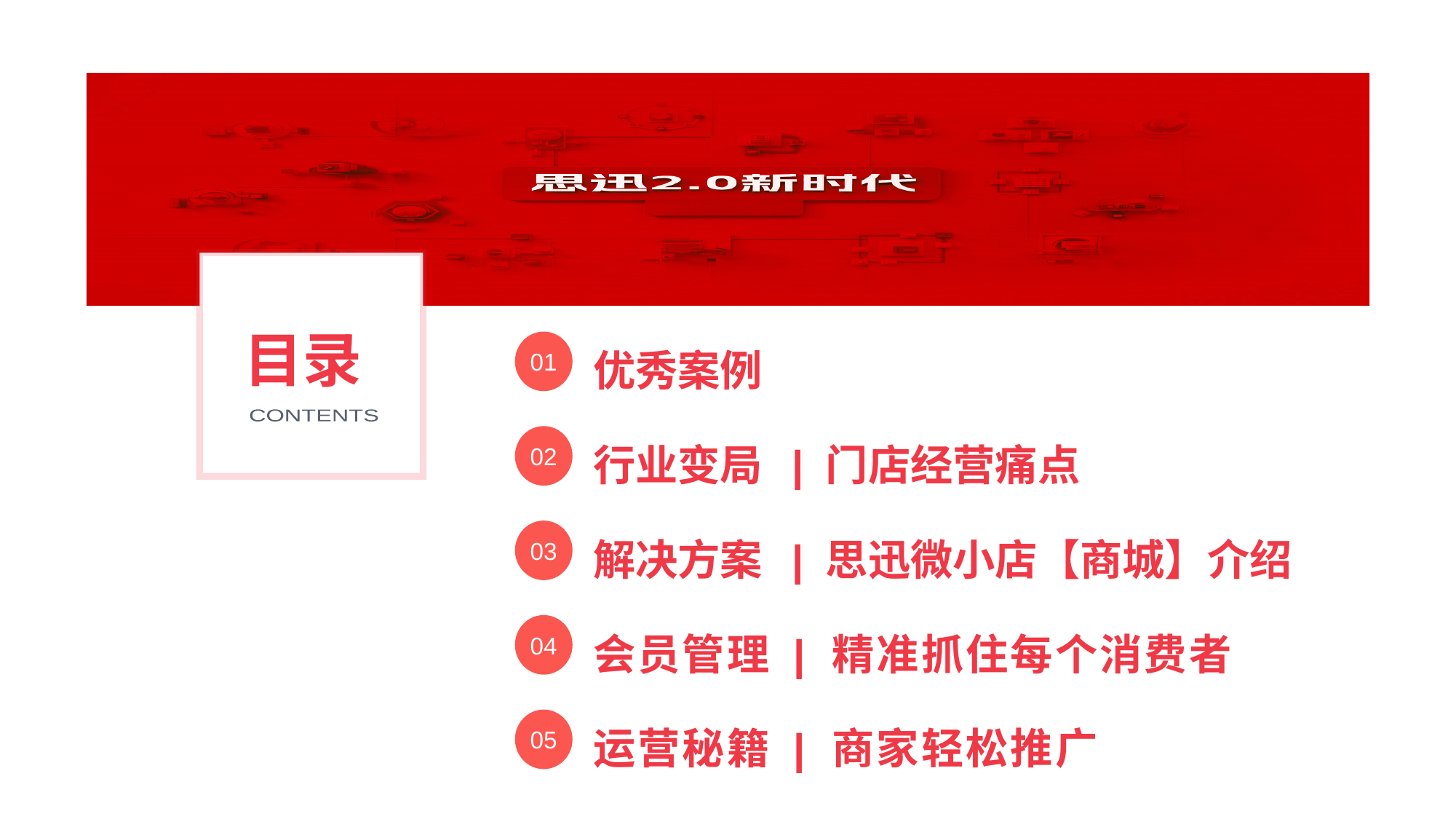

目录
优秀案例
01
CONTENTS
行业变局  | 门店经营痛点
02
解决方案  | 思迅微小店【商城】介绍
03
会员管理 | 精准抓住每个消费者
04
运营秘籍 | 商家轻松推广
05